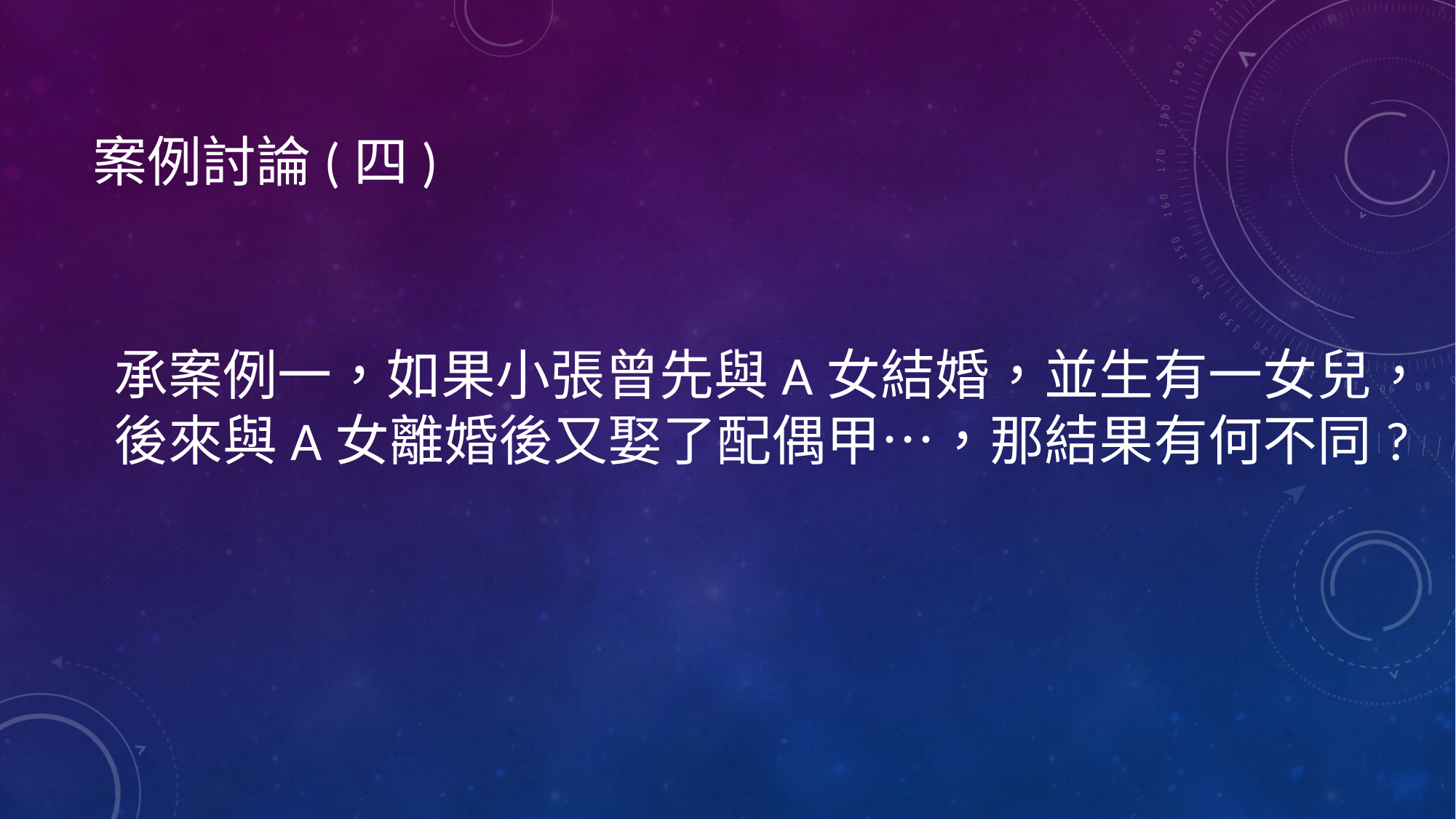

# 案例討論(四)
承案例一，如果小張曾先與A女結婚，並生有一女兒，
後來與A女離婚後又娶了配偶甲…，那結果有何不同?